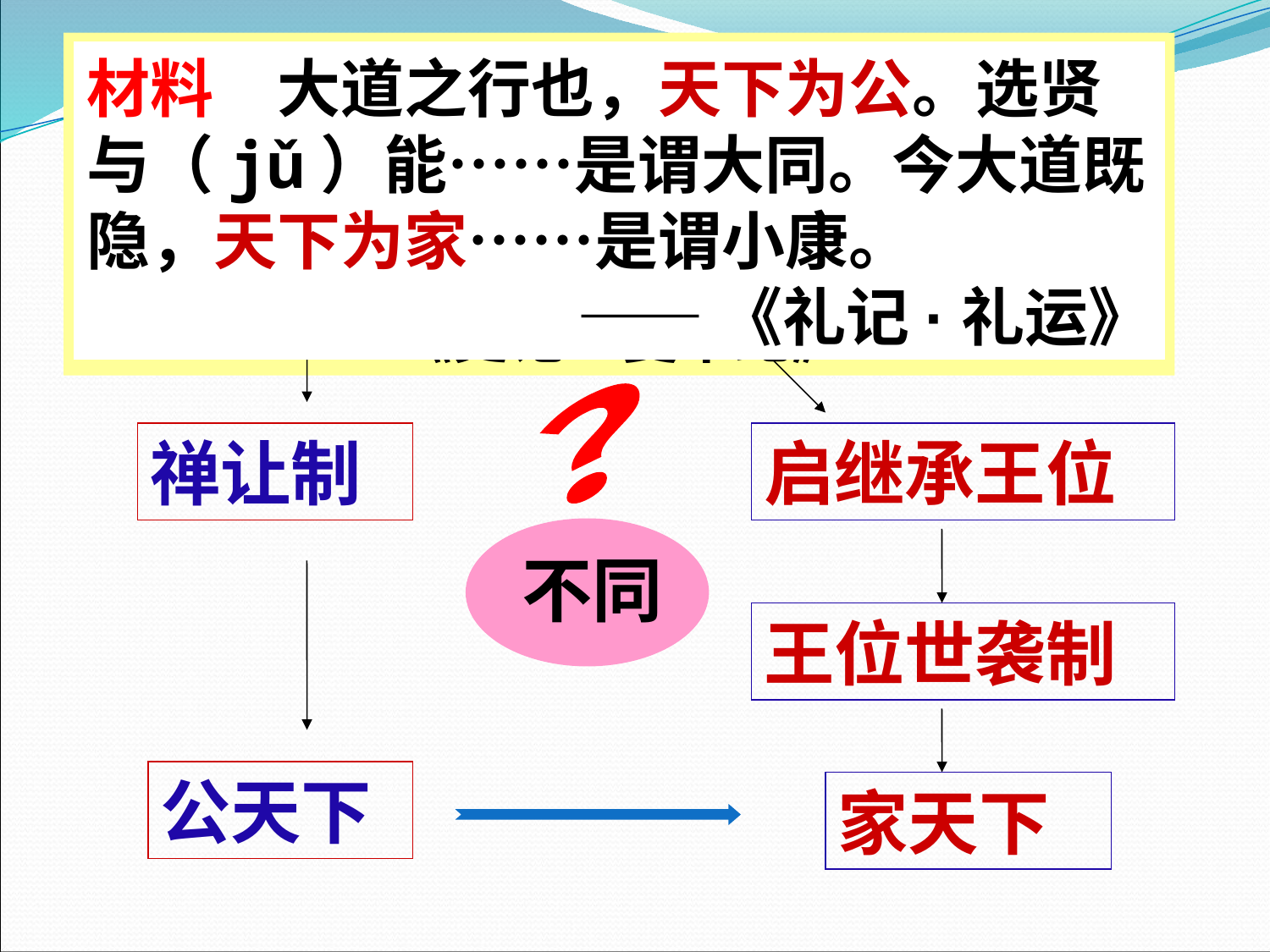

禹子启贤， ……及禹崩，虽授益（伯益）……于是启遂即天子位，是为夏后帝启。
               ——《史记•夏本纪》
材料　大道之行也，天下为公。选贤与（jǔ）能……是谓大同。今大道既隐，天下为家……是谓小康。
——《礼记·礼运》

？
禅让制
启继承王位

 不同

王位世袭制

公天下
家天下